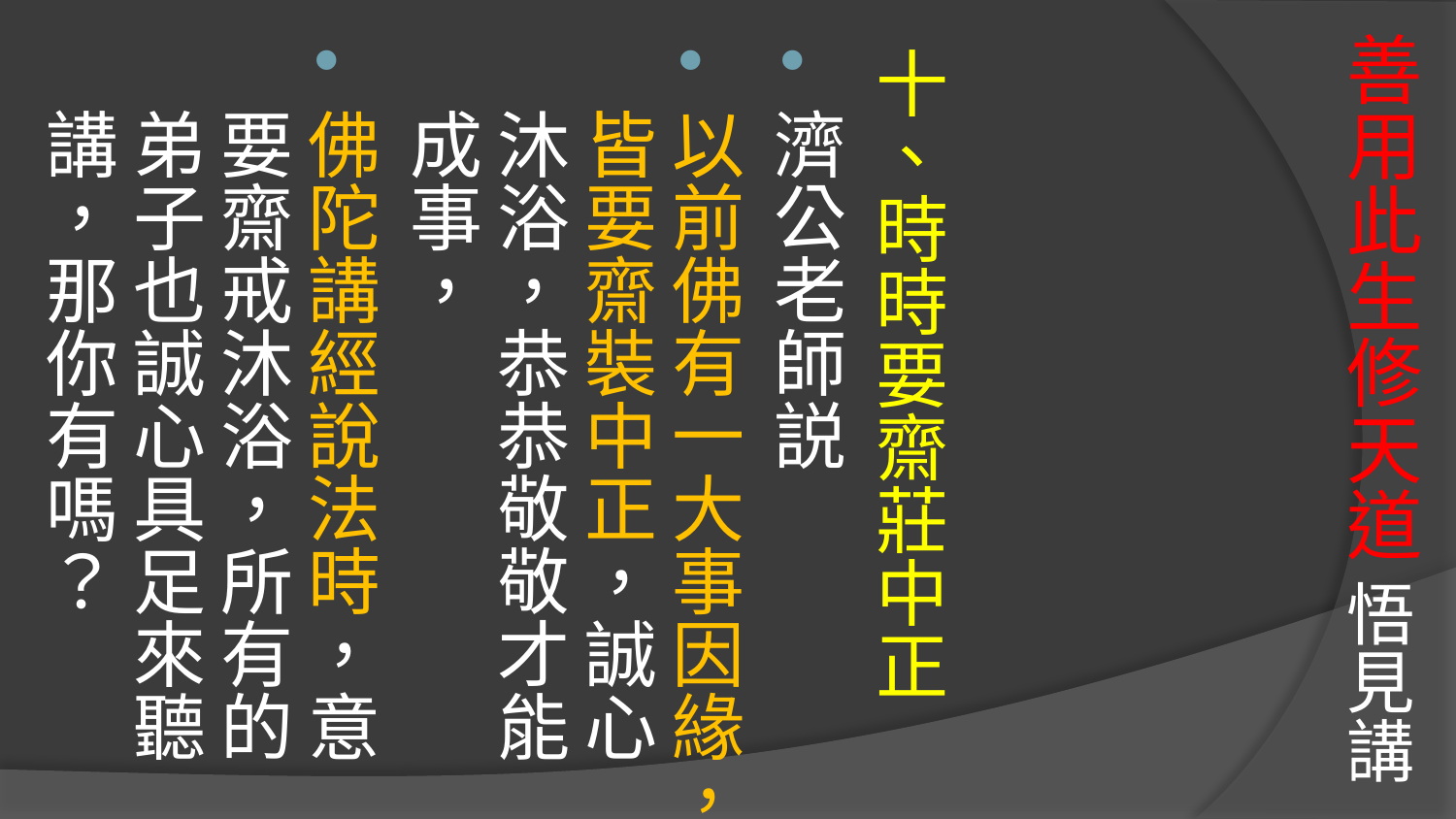

# 善用此生修天道 悟見講
十、時時要齋莊中正
濟公老師説
以前佛有一大事因緣，皆要齋裝中正，誠心沐浴，恭恭敬敬才能成事，
佛陀講經說法時，意要齋戒沐浴，所有的弟子也誠心具足來聽講，那你有嗎？